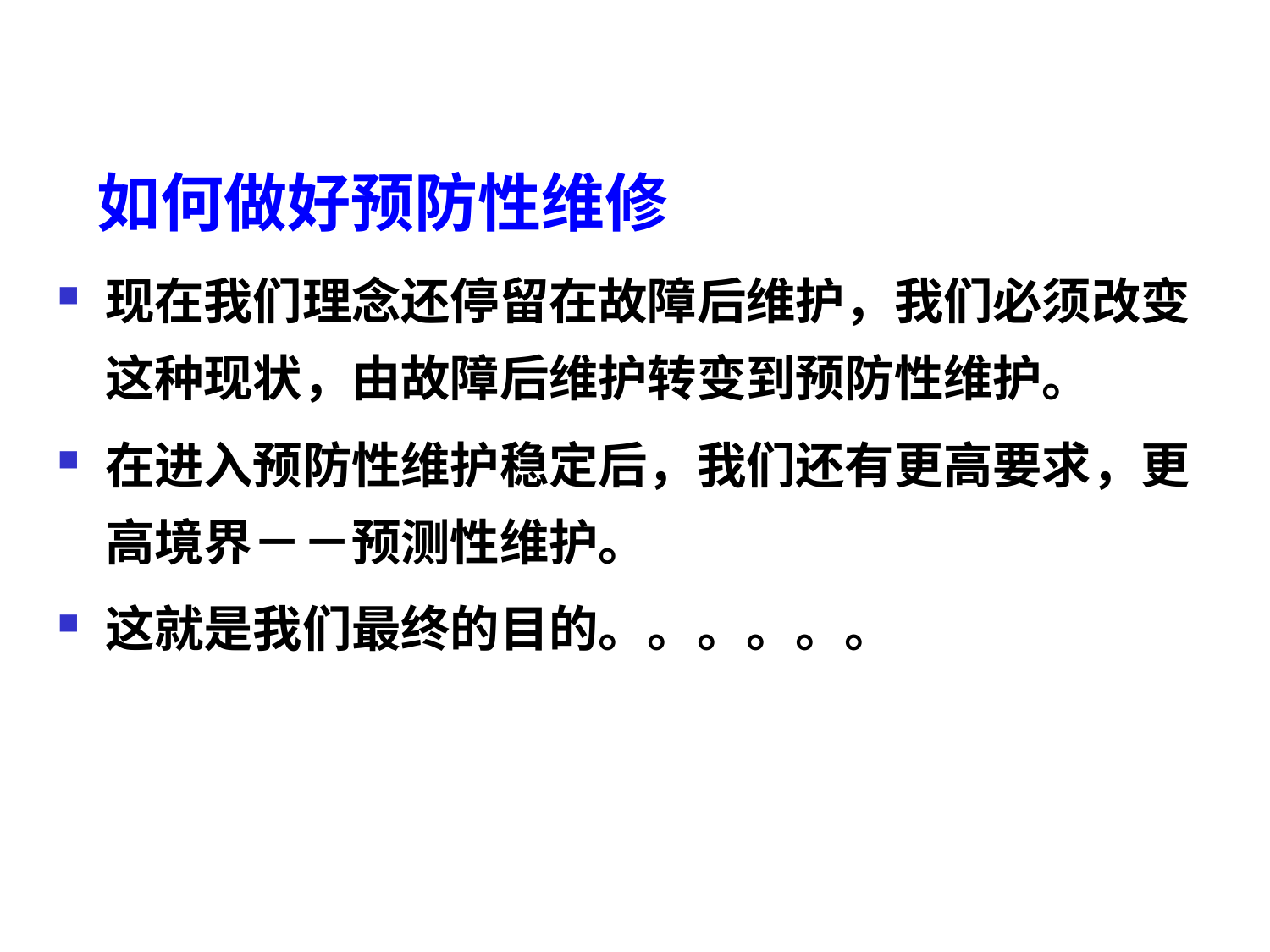

# 如何做好预防性维修
现在我们理念还停留在故障后维护，我们必须改变这种现状，由故障后维护转变到预防性维护。
在进入预防性维护稳定后，我们还有更高要求，更高境界－－预测性维护。
这就是我们最终的目的。。。。。。